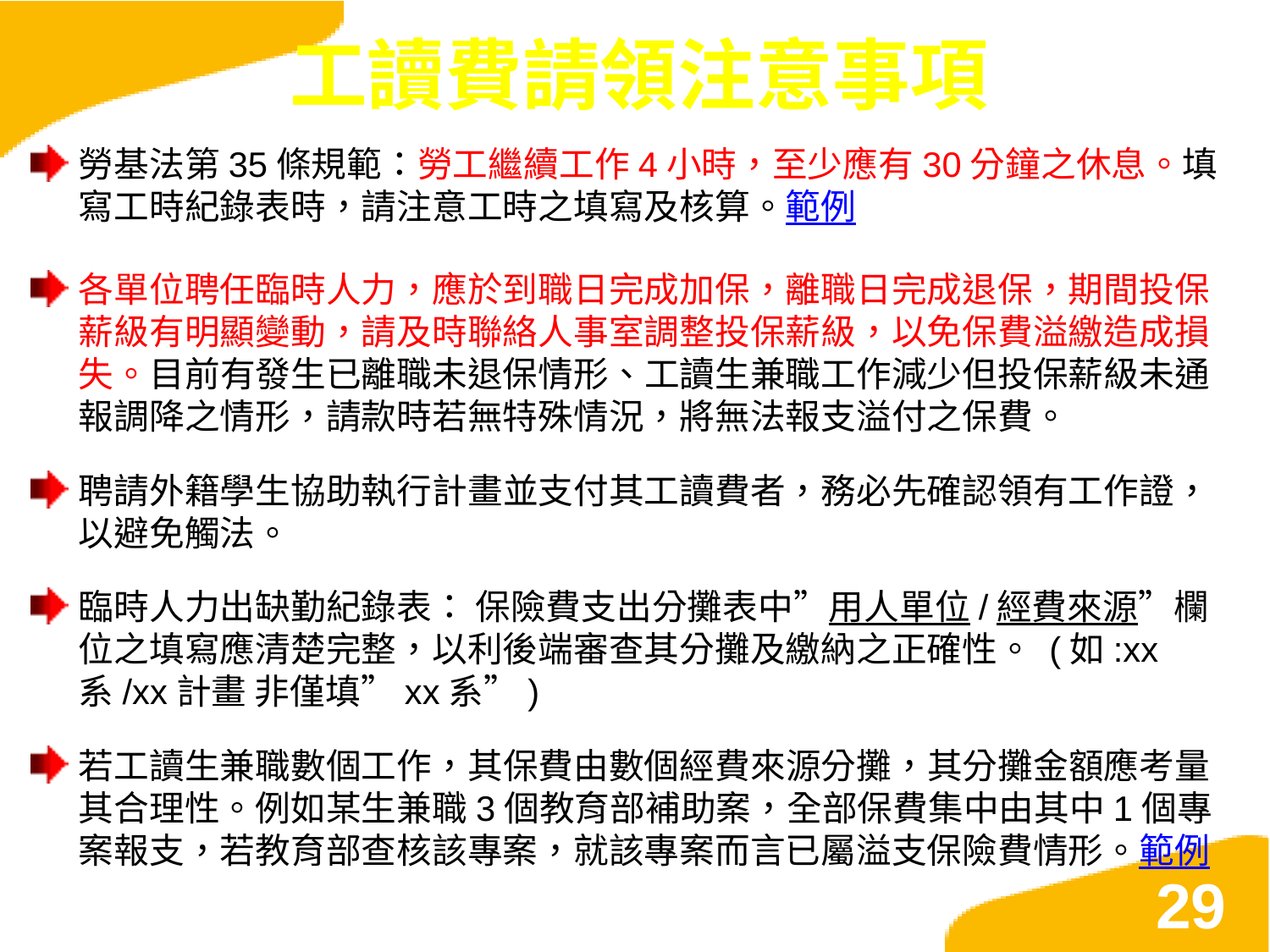

# 工讀費請領注意事項
勞基法第35條規範：勞工繼續工作4小時，至少應有30分鐘之休息。填寫工時紀錄表時，請注意工時之填寫及核算。範例
各單位聘任臨時人力，應於到職日完成加保，離職日完成退保，期間投保薪級有明顯變動，請及時聯絡人事室調整投保薪級，以免保費溢繳造成損失。目前有發生已離職未退保情形、工讀生兼職工作減少但投保薪級未通報調降之情形，請款時若無特殊情況，將無法報支溢付之保費。
聘請外籍學生協助執行計畫並支付其工讀費者，務必先確認領有工作證，以避免觸法。
臨時人力出缺勤紀錄表： 保險費支出分攤表中”用人單位/經費來源”欄位之填寫應清楚完整，以利後端審查其分攤及繳納之正確性。 (如:xx系/xx計畫 非僅填”xx系”)
若工讀生兼職數個工作，其保費由數個經費來源分攤，其分攤金額應考量其合理性。例如某生兼職3個教育部補助案，全部保費集中由其中1個專案報支，若教育部查核該專案，就該專案而言已屬溢支保險費情形。範例
29